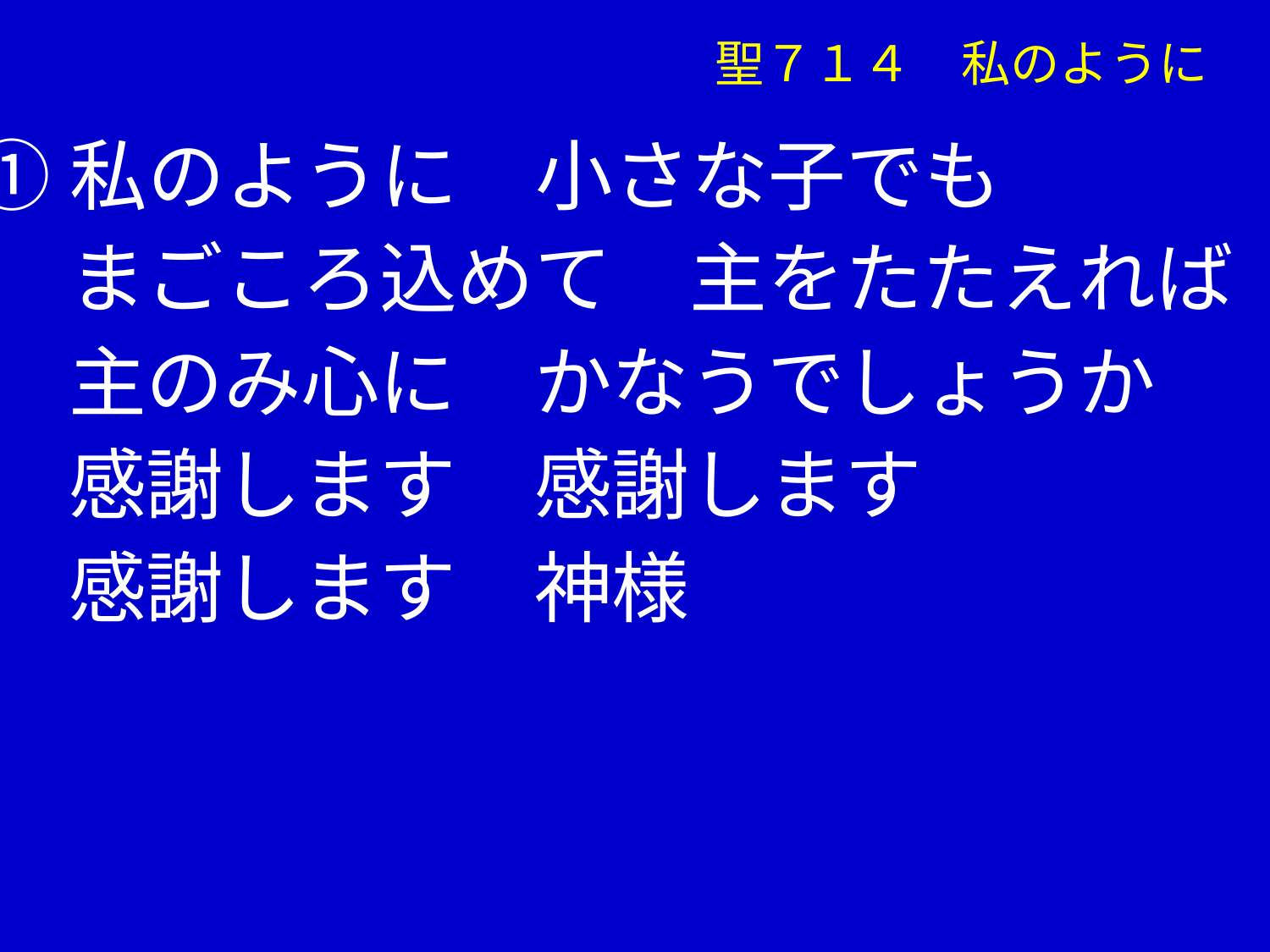

聖７１４　私のように
①私のように　小さな子でも
　 まごころ込めて　主をたたえれば
　 主のみ心に　かなうでしょうか
　 感謝します　感謝します
　 感謝します　神様